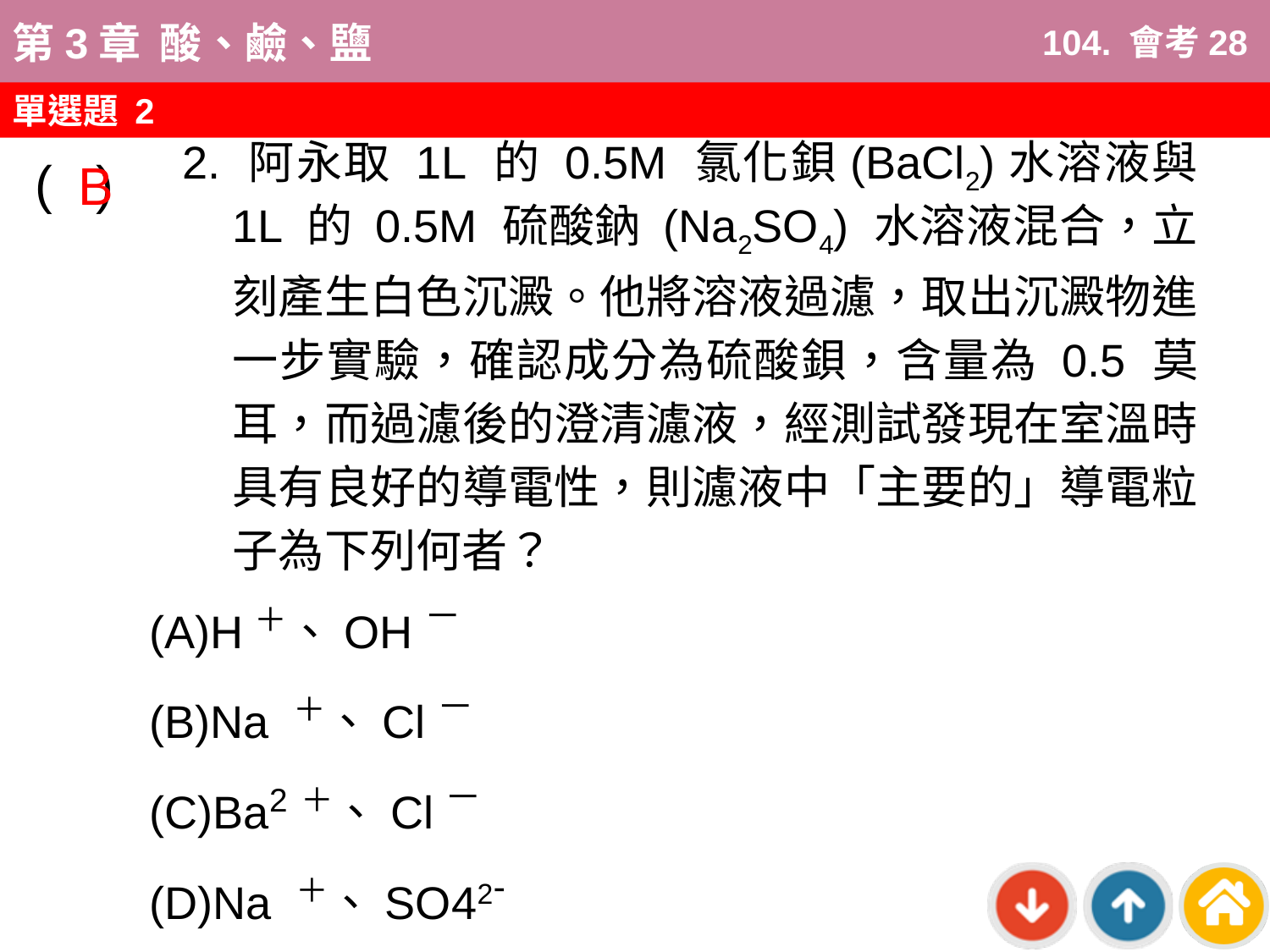

104. 會考28
單選題 2
B
2. 阿永取 1L 的 0.5M 氯化鋇(BaCl2)水溶液與 1L 的 0.5M 硫酸鈉 (Na2SO4) 水溶液混合，立刻產生白色沉澱。他將溶液過濾，取出沉澱物進一步實驗，確認成分為硫酸鋇，含量為 0.5 莫耳，而過濾後的澄清濾液，經測試發現在室溫時具有良好的導電性，則濾液中「主要的」導電粒子為下列何者？
(   )
(A)H＋、OH－
(B)Na ＋、Cl－
(C)Ba2＋、Cl－
(D)Na ＋、SO42-